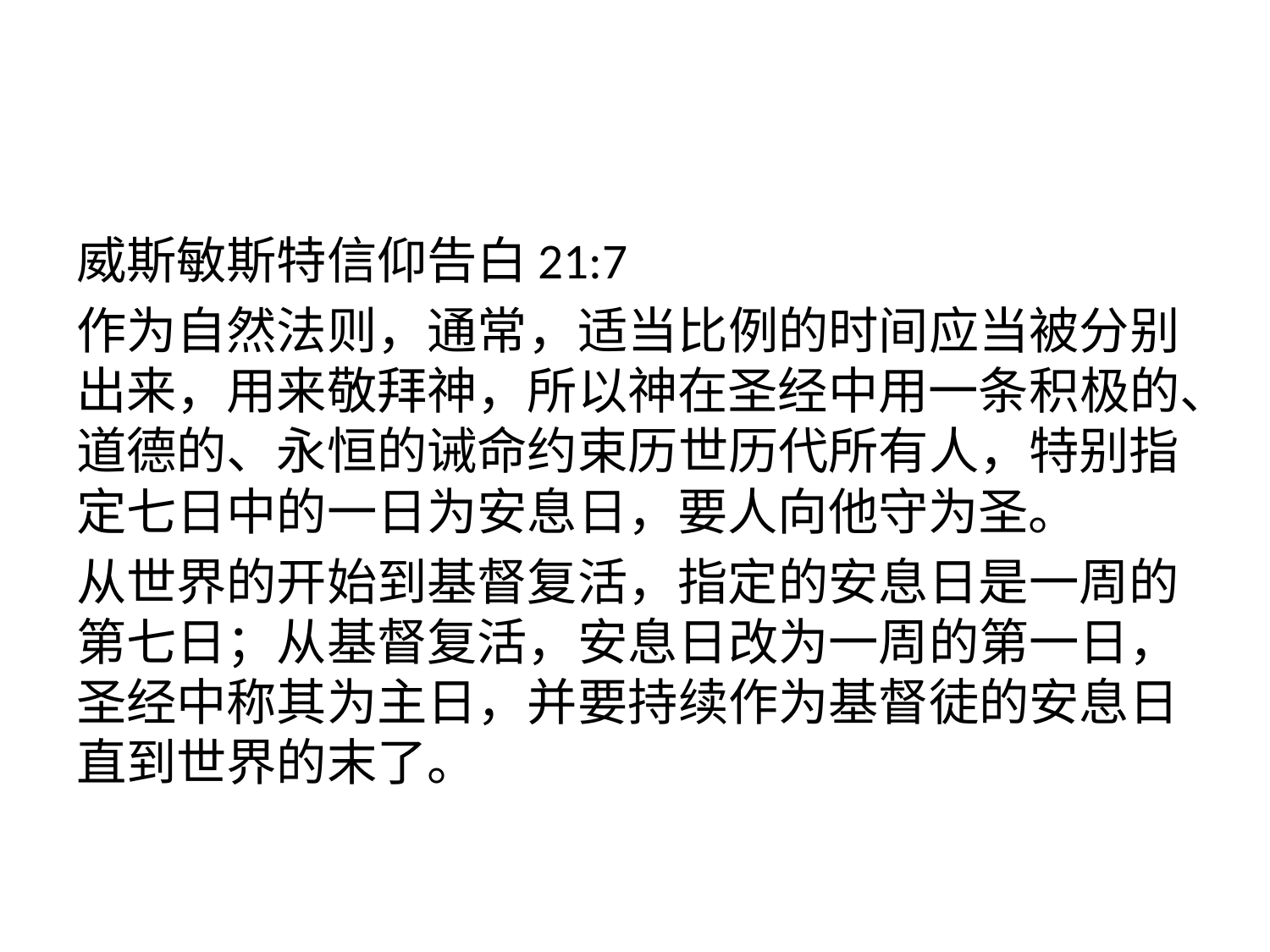

#
威斯敏斯特信仰告白21:7
作为自然法则，通常，适当比例的时间应当被分别出来，用来敬拜神，所以神在圣经中用一条积极的、道德的、永恒的诫命约束历世历代所有人，特别指定七日中的一日为安息日，要人向他守为圣。
从世界的开始到基督复活，指定的安息日是一周的第七日；从基督复活，安息日改为一周的第一日，圣经中称其为主日，并要持续作为基督徒的安息日直到世界的末了。